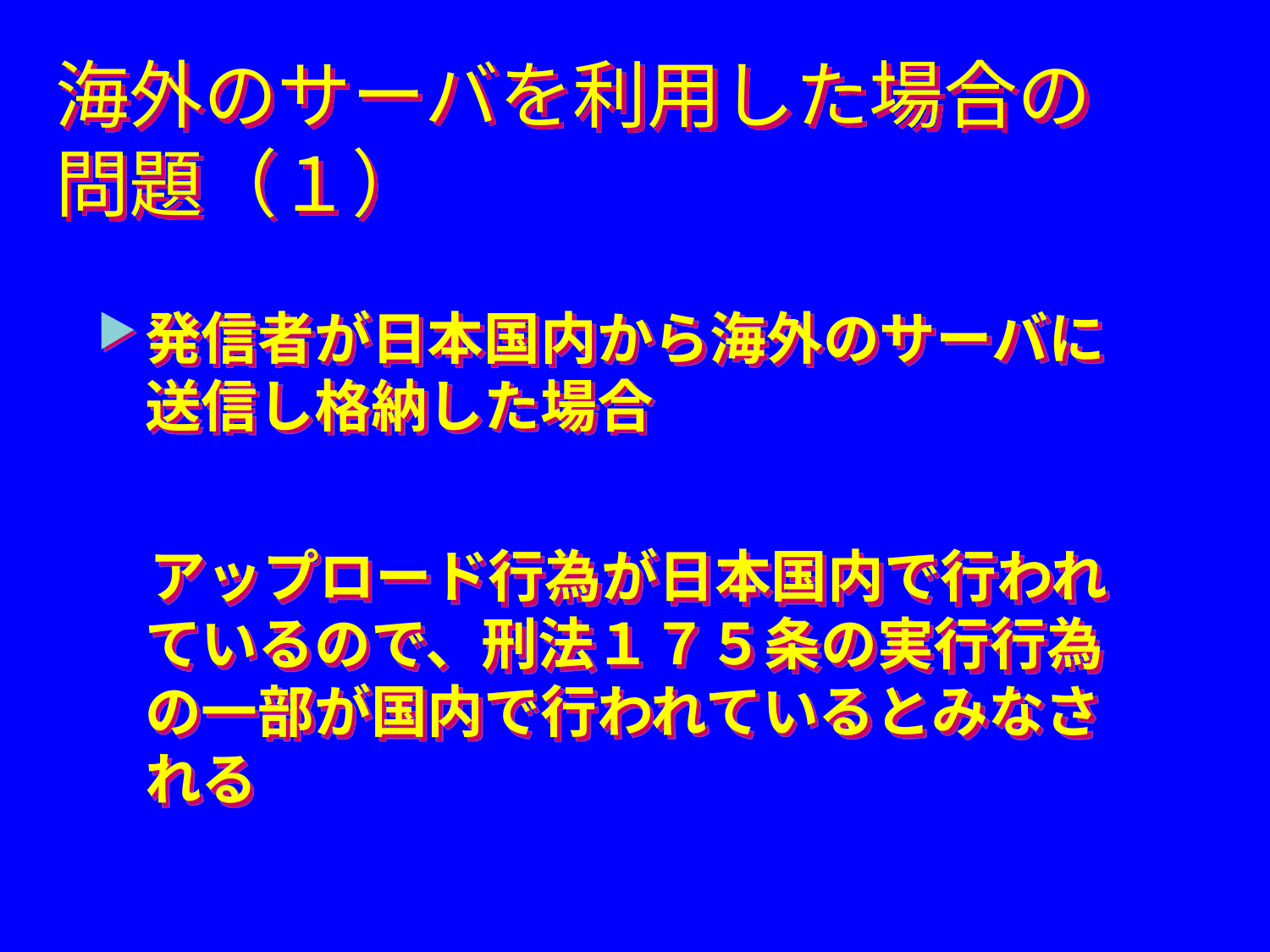

# 海外のサーバを利用した場合の問題（１）
発信者が日本国内から海外のサーバに送信し格納した場合

   アップロード行為が日本国内で行われているので、刑法１７５条の実行行為の一部が国内で行われているとみなされる